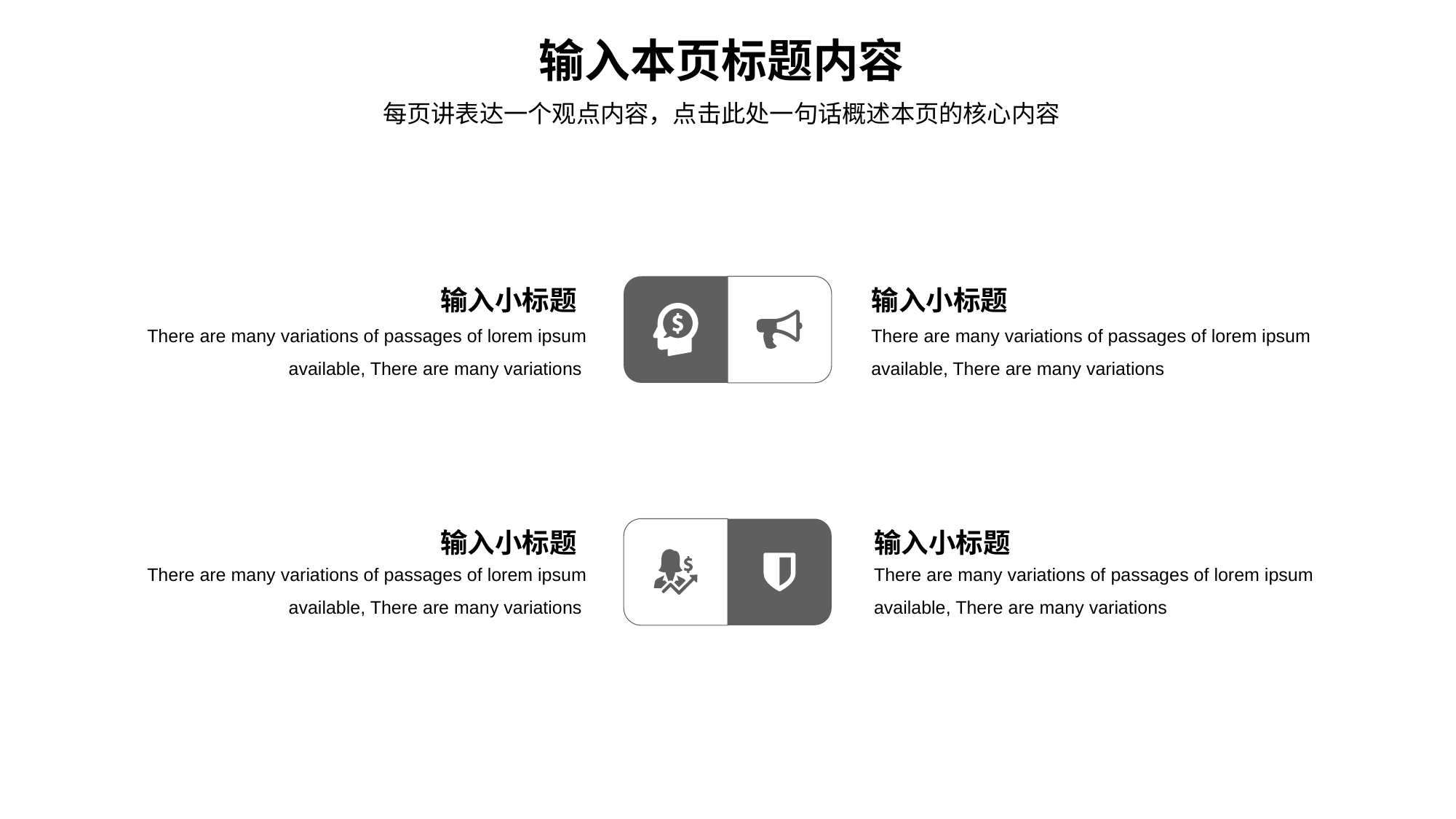

输入本页标题内容
每页讲表达一个观点内容，点击此处一句话概述本页的核心内容
输入小标题
输入小标题

There are many variations of passages of lorem ipsum available, There are many variations
There are many variations of passages of lorem ipsum available, There are many variations

输入小标题
输入小标题

There are many variations of passages of lorem ipsum available, There are many variations
There are many variations of passages of lorem ipsum available, There are many variations